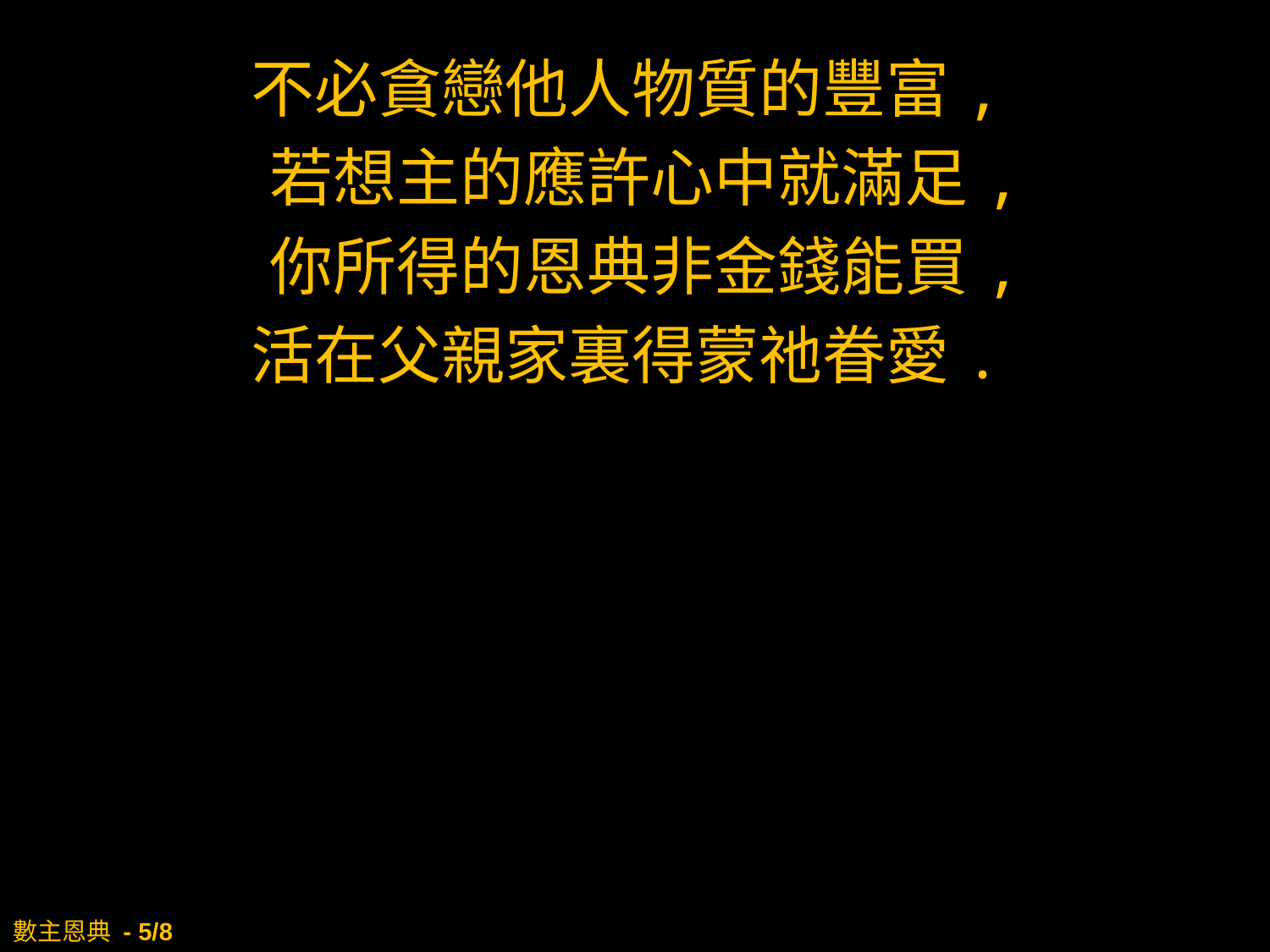

不必貪戀他人物質的豐富,
若想主的應許心中就滿足,
你所得的恩典非金錢能買,
活在父親家裏得蒙祂眷愛.
# 數主恩典 - 5/8